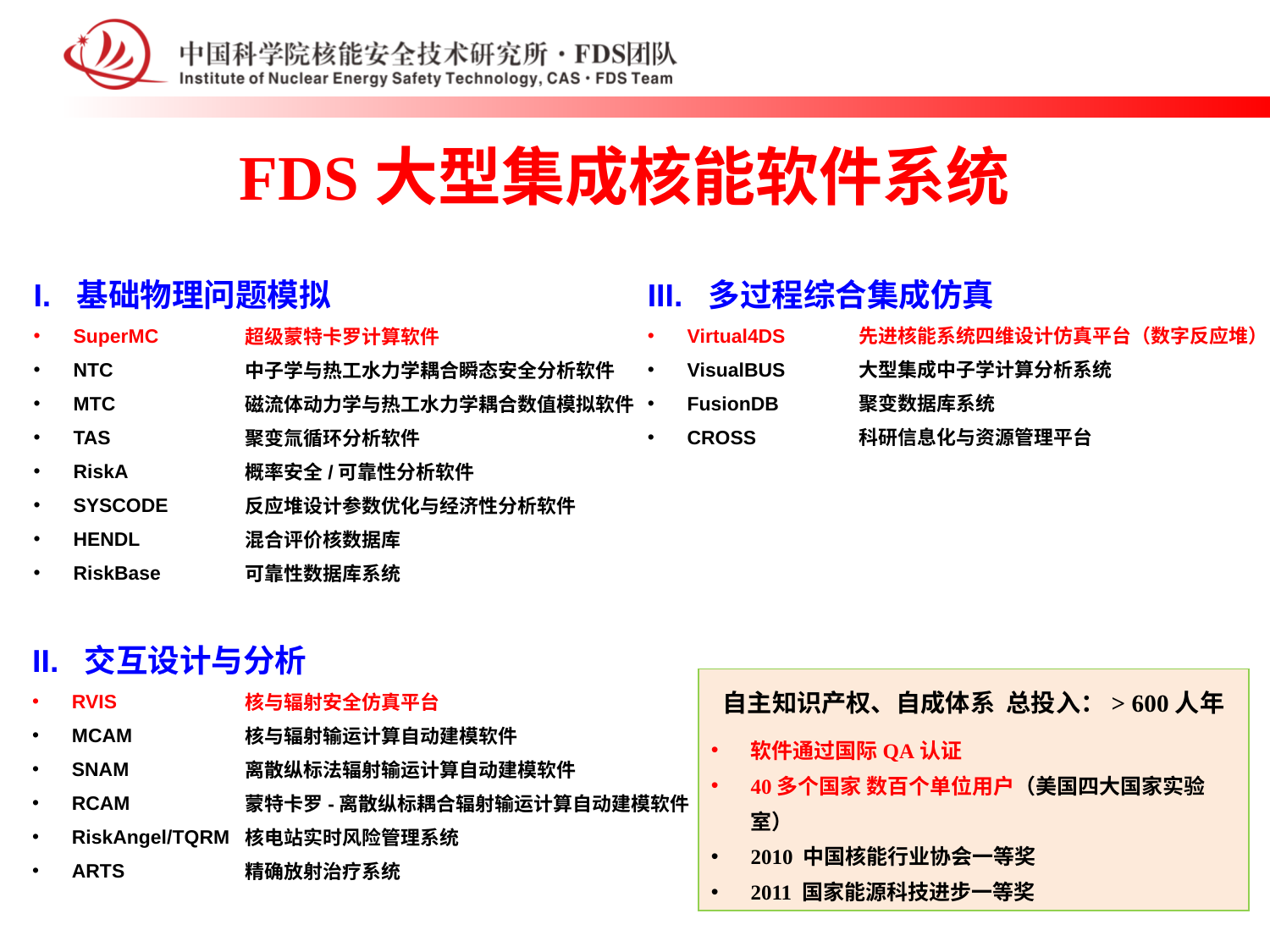

FDS大型集成核能软件系统
I.  基础物理问题模拟
SuperMC
NTC
MTC
TAS
RiskA
SYSCODE
HENDL
RiskBase

III.  多过程综合集成仿真
Virtual4DS
VisualBUS
FusionDB
CROSS
先进核能系统四维设计仿真平台（数字反应堆）
大型集成中子学计算分析系统
聚变数据库系统
科研信息化与资源管理平台
超级蒙特卡罗计算软件
中子学与热工水力学耦合瞬态安全分析软件
磁流体动力学与热工水力学耦合数值模拟软件
聚变氚循环分析软件
概率安全/可靠性分析软件
反应堆设计参数优化与经济性分析软件
混合评价核数据库
可靠性数据库系统
II.  交互设计与分析
RVIS
MCAM
SNAM
RCAM
RiskAngel/TQRM
ARTS
核与辐射安全仿真平台
核与辐射输运计算自动建模软件
离散纵标法辐射输运计算自动建模软件
蒙特卡罗-离散纵标耦合辐射输运计算自动建模软件
核电站实时风险管理系统
精确放射治疗系统
自主知识产权、自成体系  总投入：> 600人年
软件通过国际QA认证
40多个国家 数百个单位用户（美国四大国家实验室）
2010 中国核能行业协会一等奖
2011 国家能源科技进步一等奖